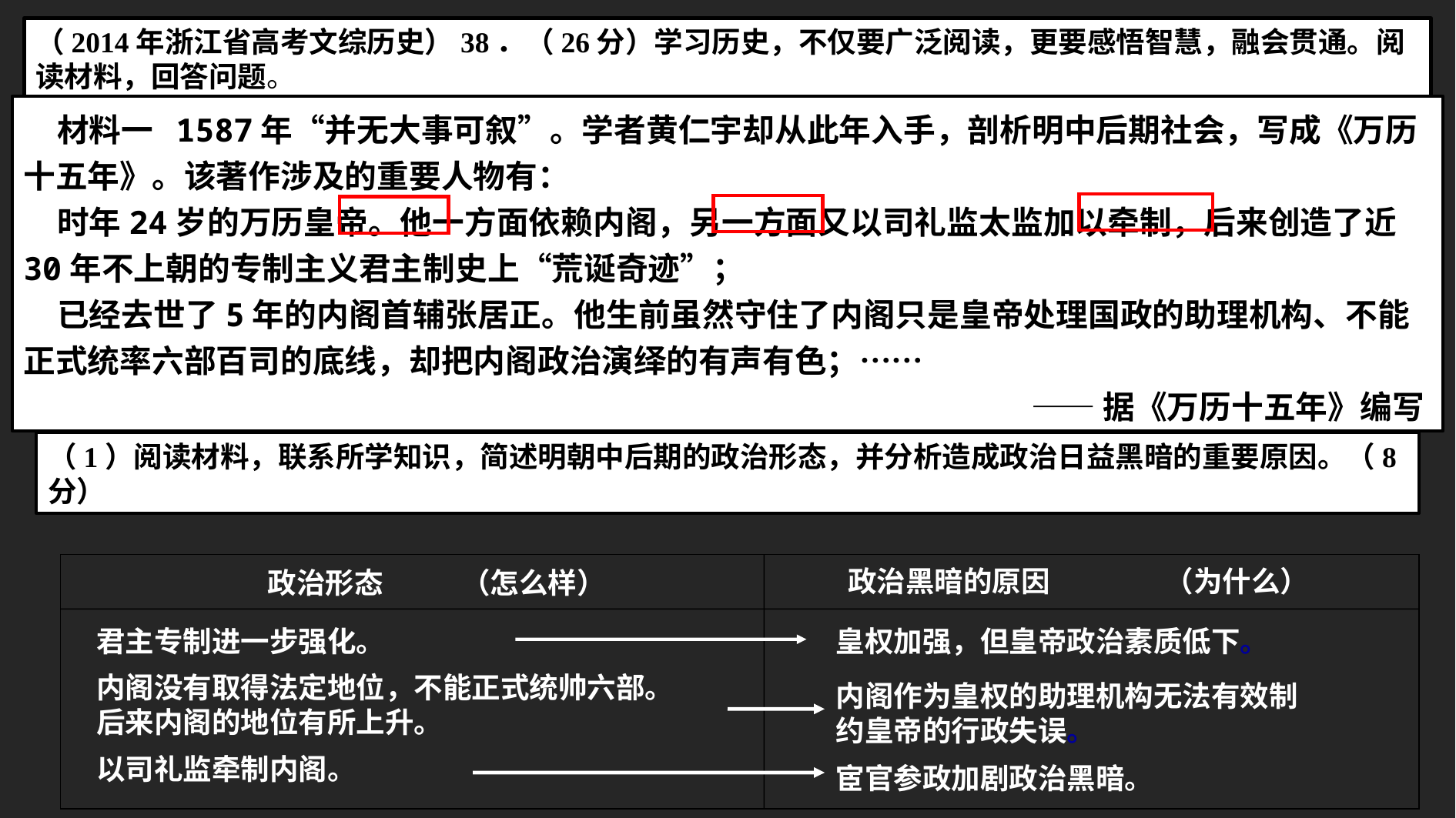

（2014年浙江省高考文综历史）38．（26分）学习历史，不仅要广泛阅读，更要感悟智慧，融会贯通。阅读材料，回答问题。
材料一  1587年“并无大事可叙”。学者黄仁宇却从此年入手，剖析明中后期社会，写成《万历十五年》。该著作涉及的重要人物有：
时年24岁的万历皇帝。他一方面依赖内阁，另一方面又以司礼监太监加以牵制，后来创造了近30年不上朝的专制主义君主制史上“荒诞奇迹”；
已经去世了5年的内阁首辅张居正。他生前虽然守住了内阁只是皇帝处理国政的助理机构、不能正式统率六部百司的底线，却把内阁政治演绎的有声有色；……
——据《万历十五年》编写

（1）阅读材料，联系所学知识，简述明朝中后期的政治形态，并分析造成政治日益黑暗的重要原因。（8分）

政治黑暗的原因
（为什么）
政治形态
（怎么样）

君主专制进一步强化。
皇权加强，但皇帝政治素质低下。

内阁没有取得法定地位，不能正式统帅六部。后来内阁的地位有所上升。
内阁作为皇权的助理机构无法有效制约皇帝的行政失误。

以司礼监牵制内阁。
宦官参政加剧政治黑暗。